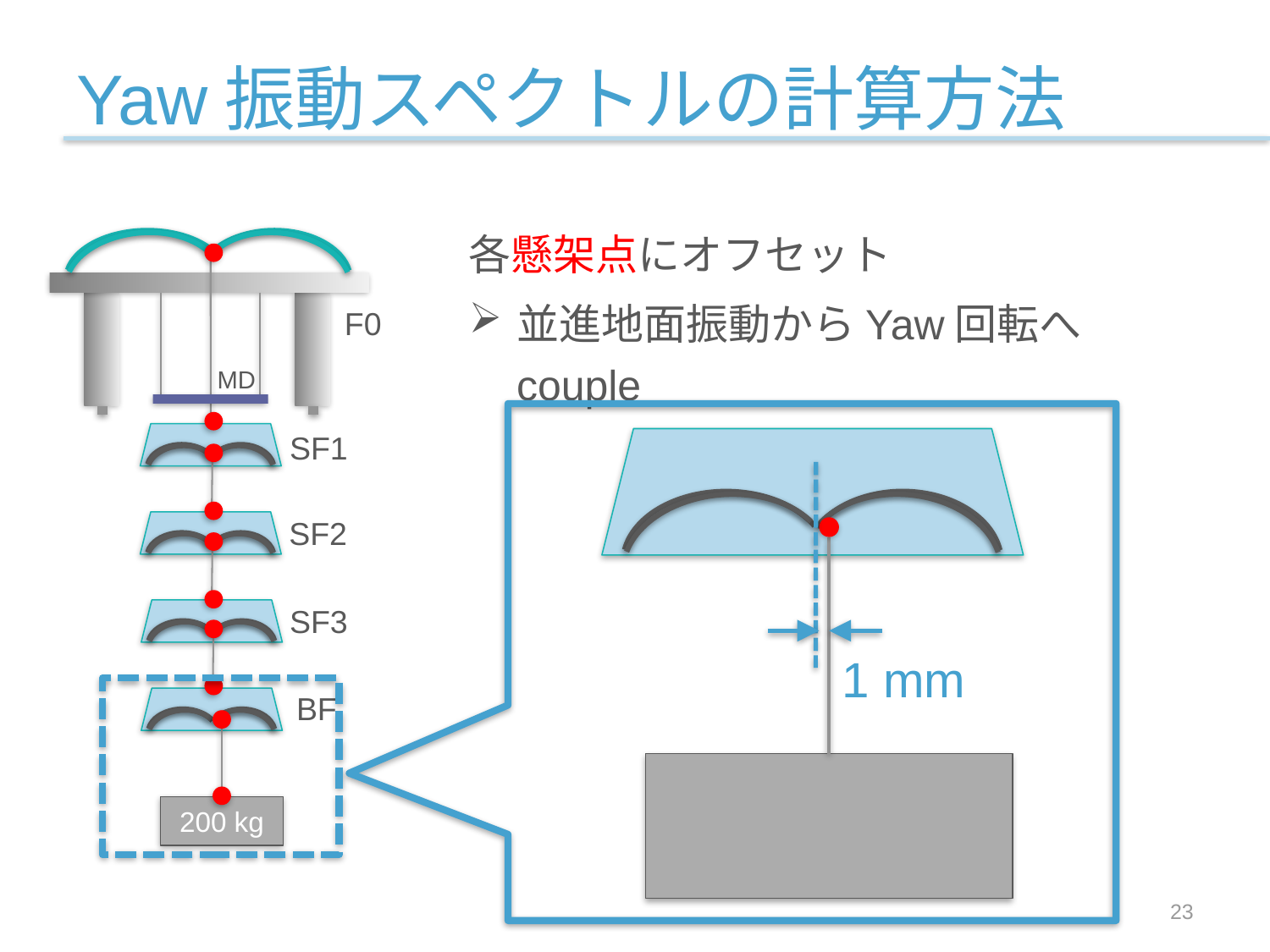

# Yaw振動スペクトルの計算方法
各懸架点にオフセット
並進地面振動からYaw回転へcouple

F0
MD

SF1

SF2

SF3

1 mm

BF

200 kg
23